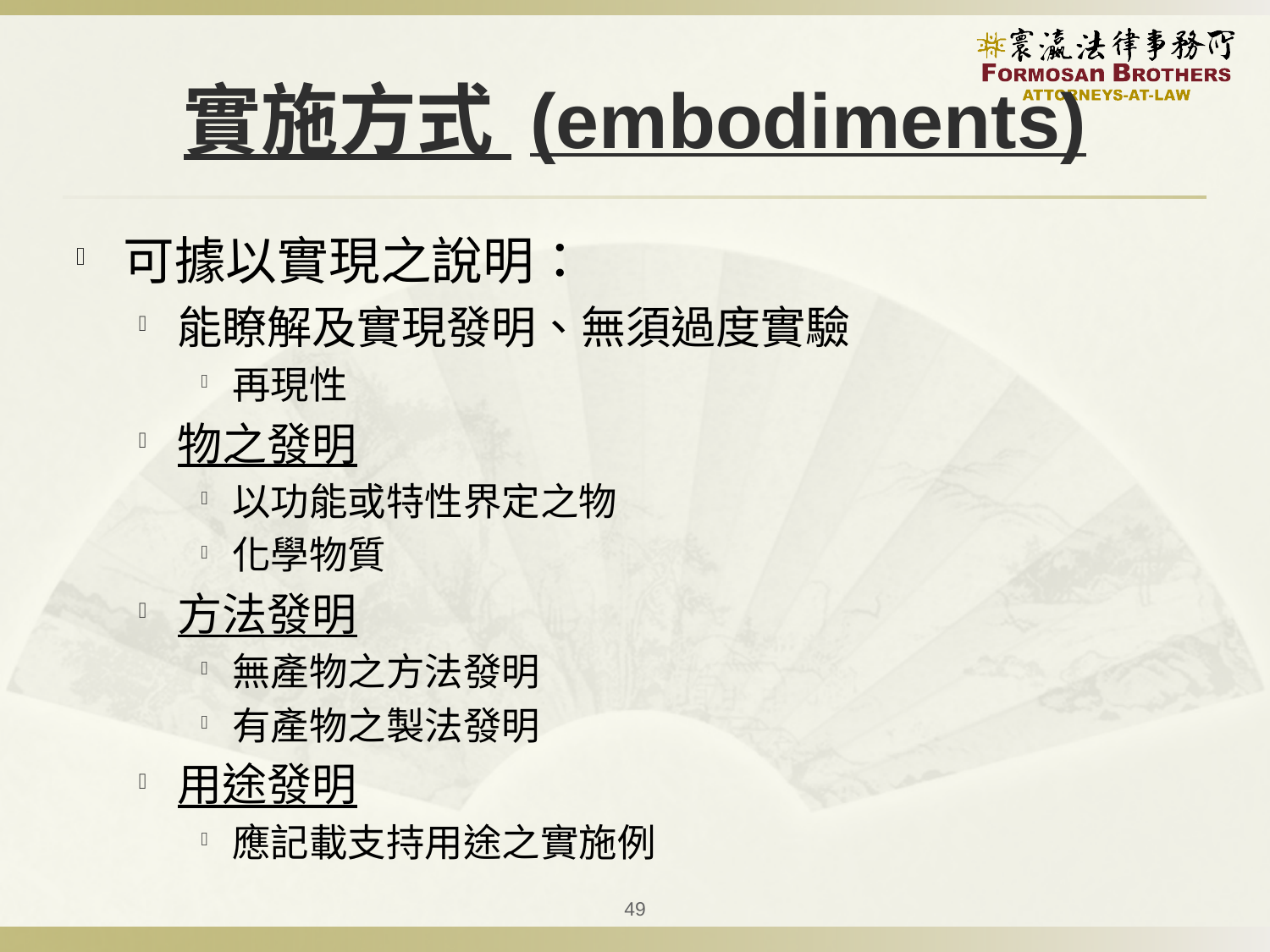

# 實施方式 (embodiments)
可據以實現之說明：
能瞭解及實現發明、無須過度實驗
再現性
物之發明
以功能或特性界定之物
化學物質
方法發明
無產物之方法發明
有產物之製法發明
用途發明
應記載支持用途之實施例

49